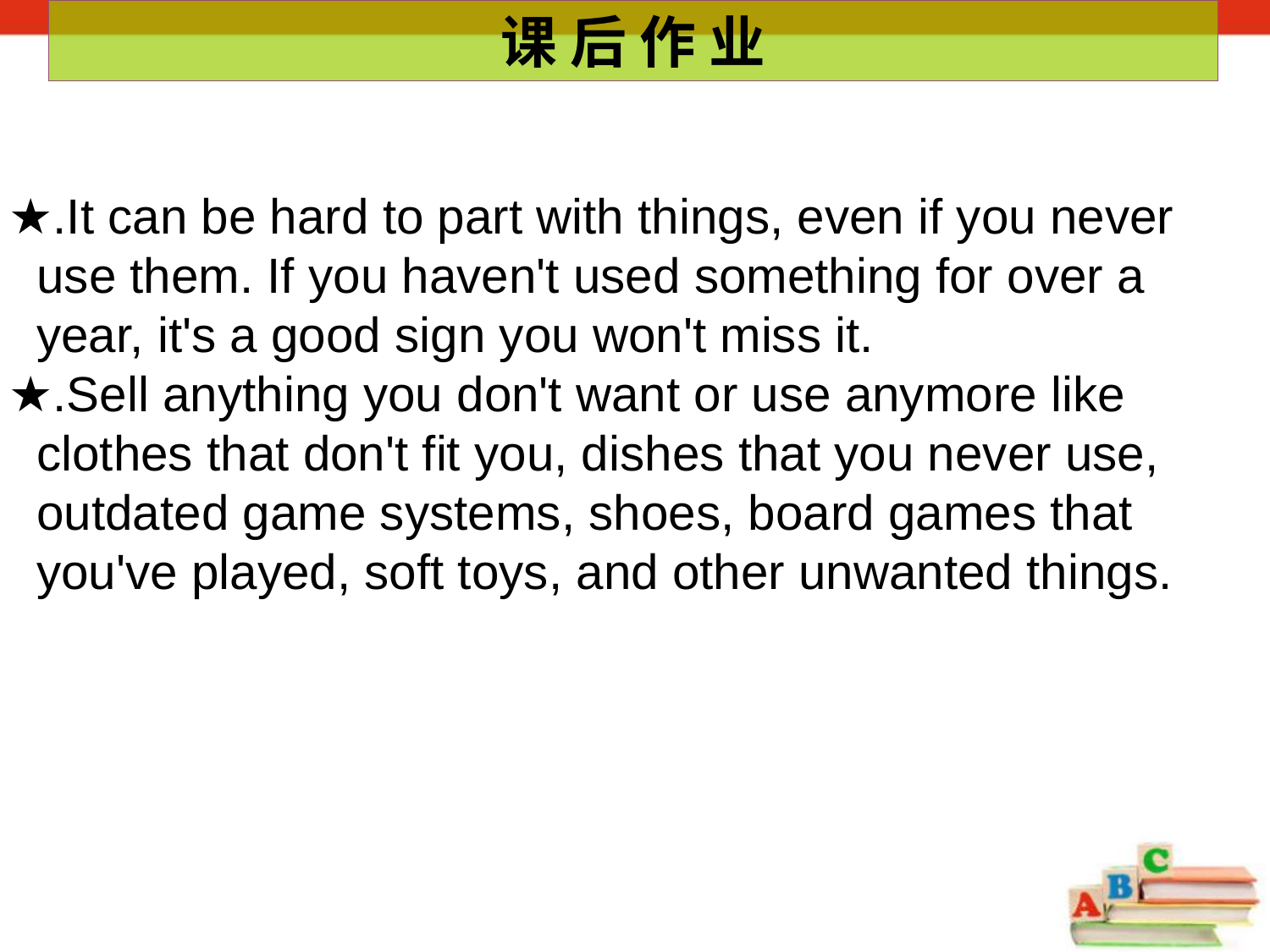

课 后 作 业
★.It can be hard to part with things, even if you never use them. If you haven't used something for over a year, it's a good sign you won't miss it.
★.Sell anything you don't want or use anymore like clothes that don't fit you, dishes that you never use, outdated game systems, shoes, board games that you've played, soft toys, and other unwanted things.